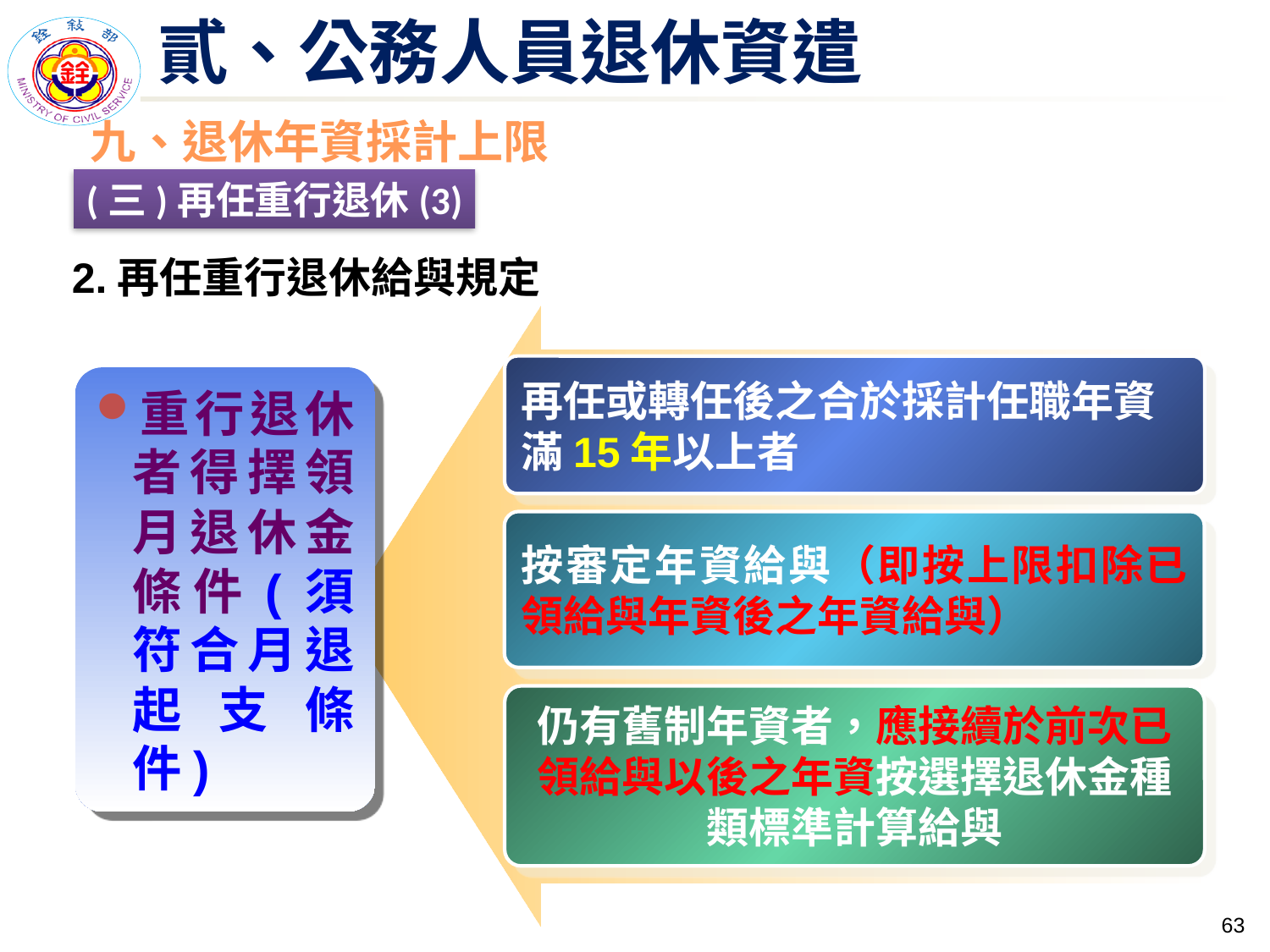

# 貳、公務人員退休資遣
九、退休年資採計上限
(三)再任重行退休(3)
2.再任重行退休給與規定

再任或轉任後之合於採計任職年資滿15年以上者
重行退休者得擇領月退休金條件(須符合月退起支條件)
按審定年資給與（即按上限扣除已領給與年資後之年資給與）
仍有舊制年資者，應接續於前次已領給與以後之年資按選擇退休金種類標準計算給與
63